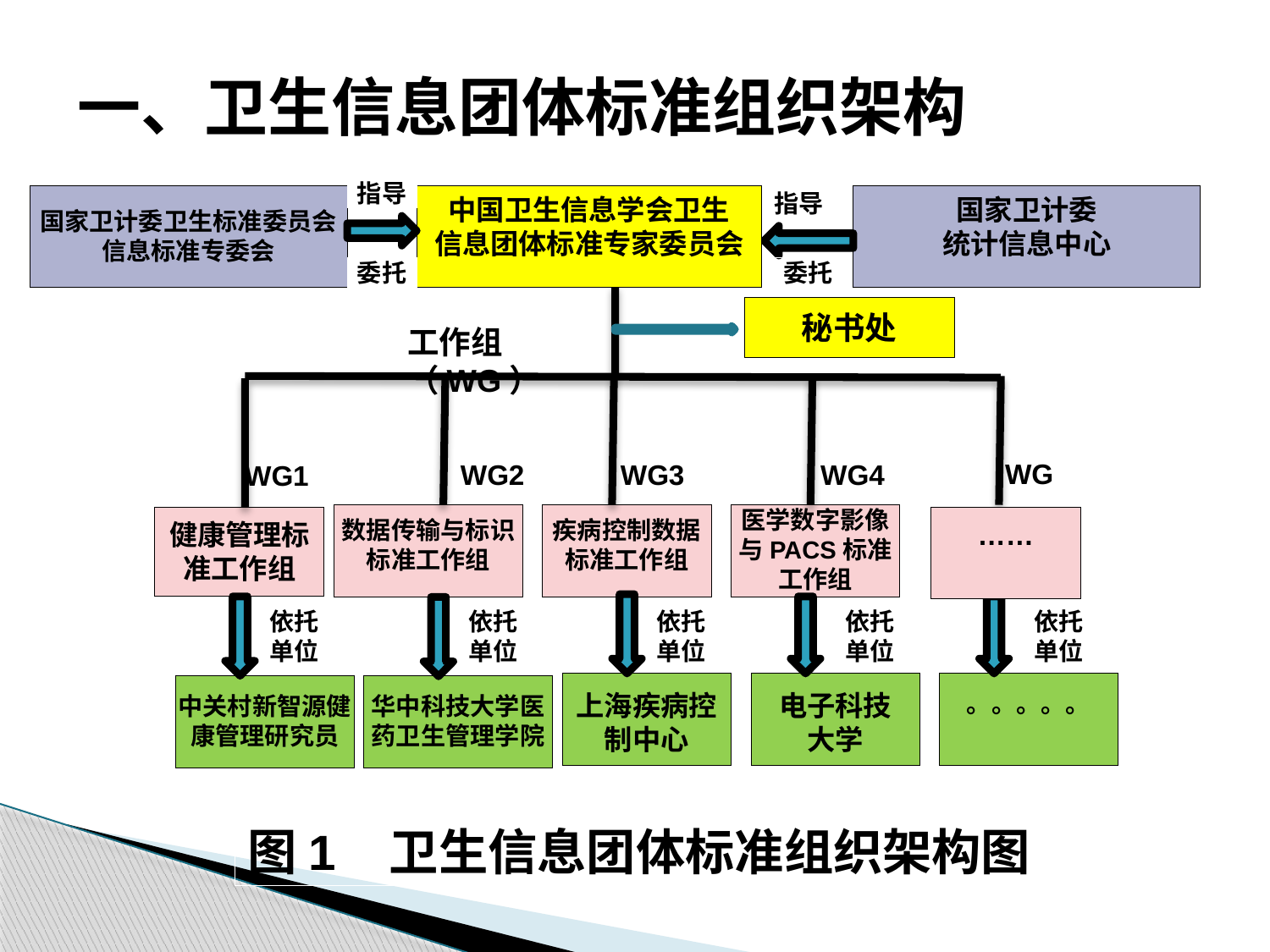

# 一、卫生信息团体标准组织架构
指导
国家卫计委卫生标准委员会
信息标准专委会
中国卫生信息学会卫生
信息团体标准专家委员会
国家卫计委
统计信息中心
指导

委托
委托
秘书处
工作组（WG）

WG
WG2
WG3
WG4
WG1
数据传输与标识标准工作组
疾病控制数据标准工作组
医学数字影像与PACS标准
工作组
健康管理标准工作组
……
依托单位
依托单位
依托单位
依托单位
依托单位

上海疾病控制中心
电子科技
大学
。。。。。
中关村新智源健康管理研究员
华中科技大学医药卫生管理学院
图1   卫生信息团体标准组织架构图